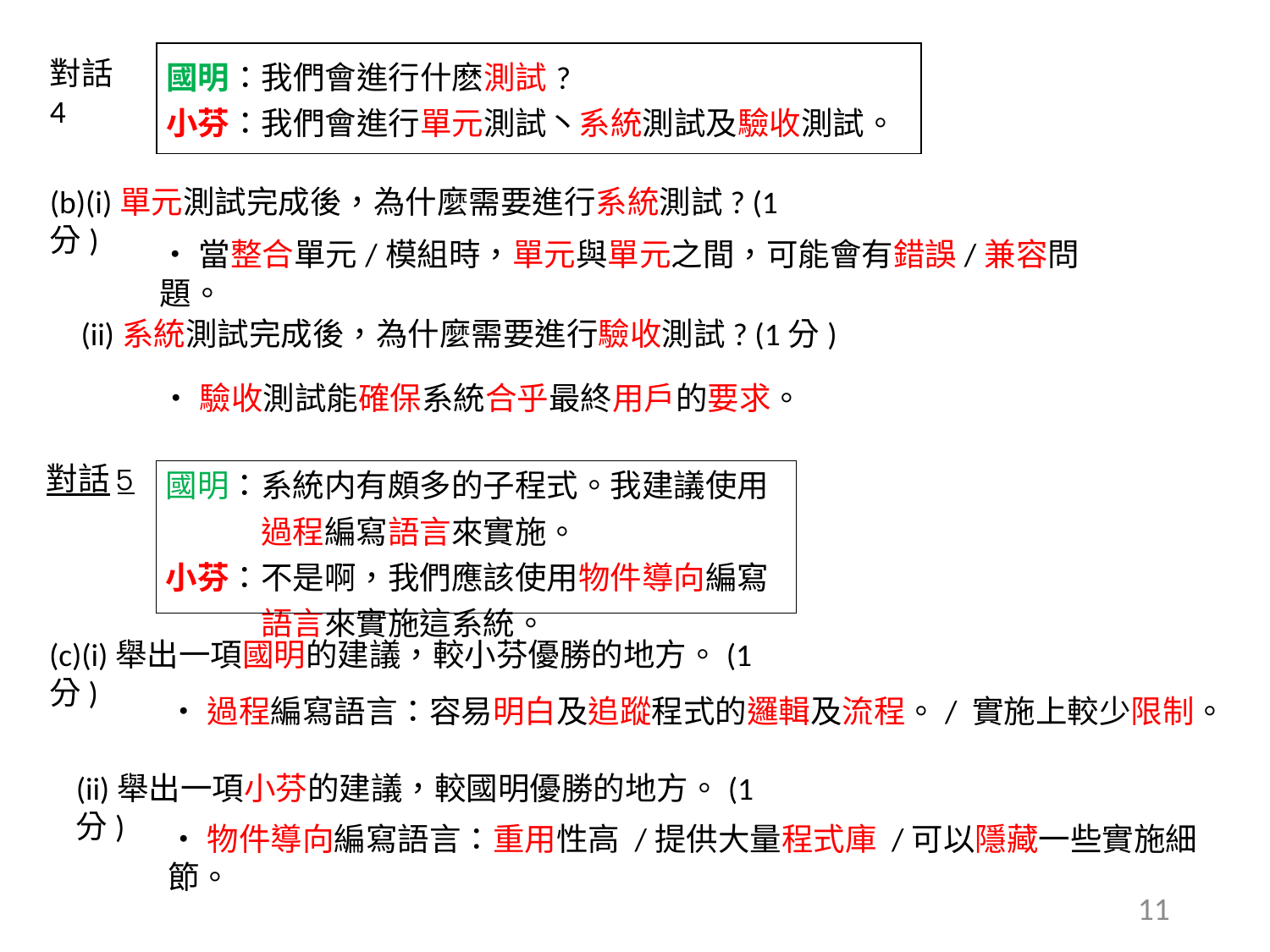

| 國明：我們會進行什麽測試? 小芬：我們會進行單元測試丶系統測試及驗收測試。 |
| --- |
對話4
(b)(i)單元測試完成後，為什麼需要進行系統測試? (1分)
•當整合單元/模組時，單元與單元之間，可能會有錯誤/兼容問題。
(ii)系統測試完成後，為什麼需要進行驗收測試? (1分)
•驗收測試能確保系統合乎最終用戶的要求。
對話5
| 國明：系統内有頗多的子程式。我建議使用過程編寫語言來實施。 小芬：不是啊，我們應該使用物件導向編寫語言來實施這系統。 |
| --- |
(c)(i)舉出一項國明的建議，較小芬優勝的地方。(1分)
•過程編寫語言：容易明白及追蹤程式的邏輯及流程。/ 實施上較少限制。
(ii)舉出一項小芬的建議，較國明優勝的地方。(1分)
•物件導向編寫語言：重用性高 /提供大量程式庫 /可以隱藏一些實施細節。
11